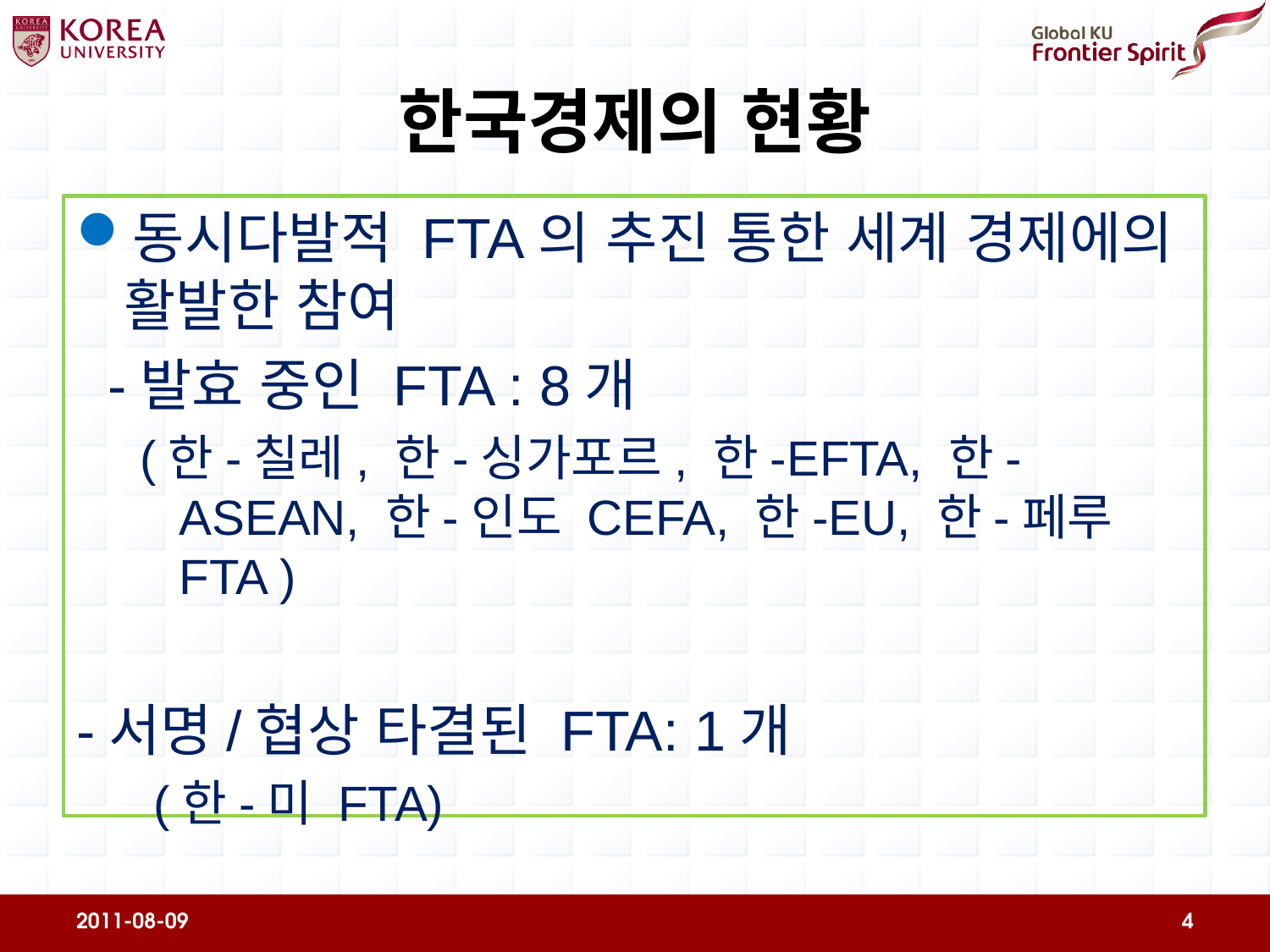

# 한국경제의 현황
동시다발적 FTA의 추진 통한 세계 경제에의 활발한 참여
  -발효 중인 FTA : 8개
(한-칠레, 한-싱가포르, 한-EFTA, 한-ASEAN, 한-인도 CEFA, 한-EU, 한-페루 FTA )

-서명/협상 타결된 FTA: 1개
 (한-미 FTA)

2011-08-09
4